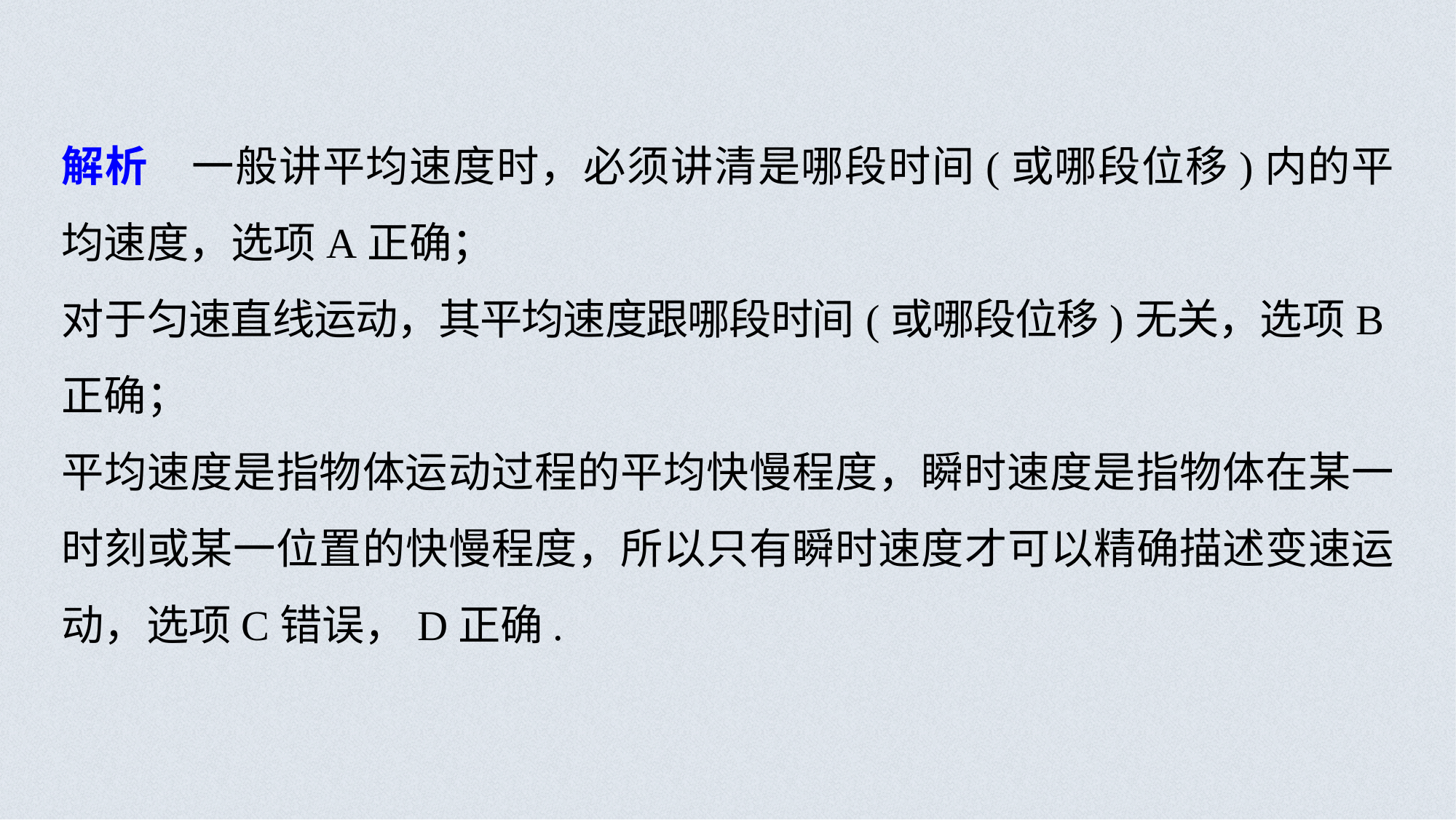

解析　一般讲平均速度时，必须讲清是哪段时间(或哪段位移)内的平均速度，选项A正确；
对于匀速直线运动，其平均速度跟哪段时间(或哪段位移)无关，选项B正确；
平均速度是指物体运动过程的平均快慢程度，瞬时速度是指物体在某一时刻或某一位置的快慢程度，所以只有瞬时速度才可以精确描述变速运动，选项C错误，D正确.